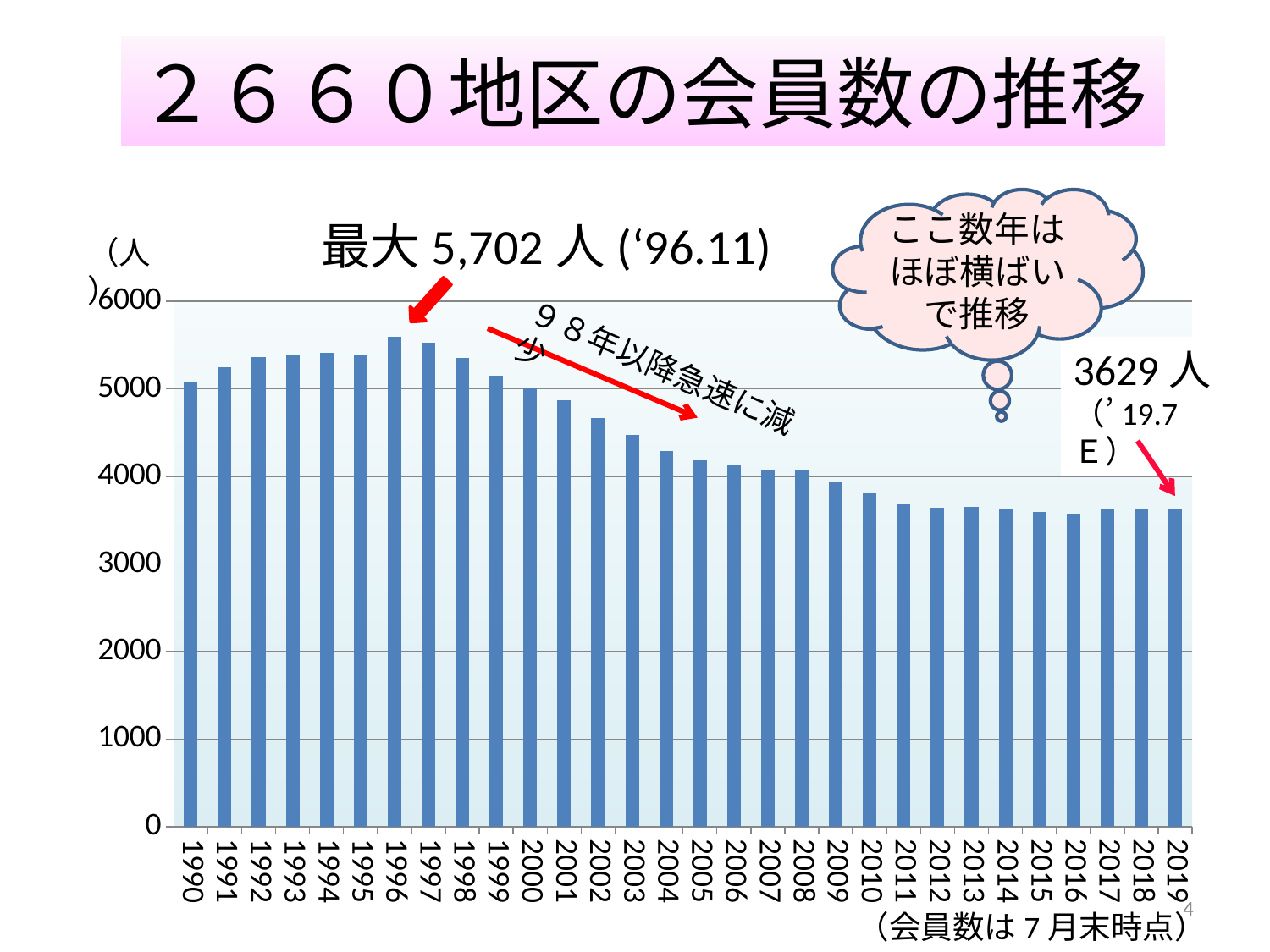

# ２６６０地区の会員数の推移
ここ数年はほぼ横ばいで推移
最大5,702人(‘96.11)
（人）

### Chart

| Category |  |
|---|---|
| 1990 | 5079.0 |
| 1991 | 5245.0 |
| 1992 | 5364.0 |
| 1993 | 5379.0 |
| 1994 | 5408.0 |
| 1995 | 5384.0 |
| 1996 | 5601.0 |
| 1997 | 5528.0 |
| 1998 | 5352.0 |
| 1999 | 5147.0 |
| 2000 | 5010.0 |
| 2001 | 4871.0 |
| 2002 | 4673.0 |
| 2003 | 4476.0 |
| 2004 | 4289.0 |
| 2005 | 4183.0 |
| 2006 | 4141.0 |
| 2007 | 4069.0 |
| 2008 | 4068.0 |
| 2009 | 3932.0 |
| 2010 | 3805.0 |
| 2011 | 3688.0 |
| 2012 | 3648.0 |
| 2013 | 3655.0 |
| 2014 | 3631.0 |
| 2015 | 3598.0 |
| 2016 | 3573.0 |
| 2017 | 3624.0 |
| 2018 | 3626.0 |
| 2019 | 3629.0 |
3629人
（’19.7Ｅ）
９８年以降急速に減少
4
（会員数は7月末時点）